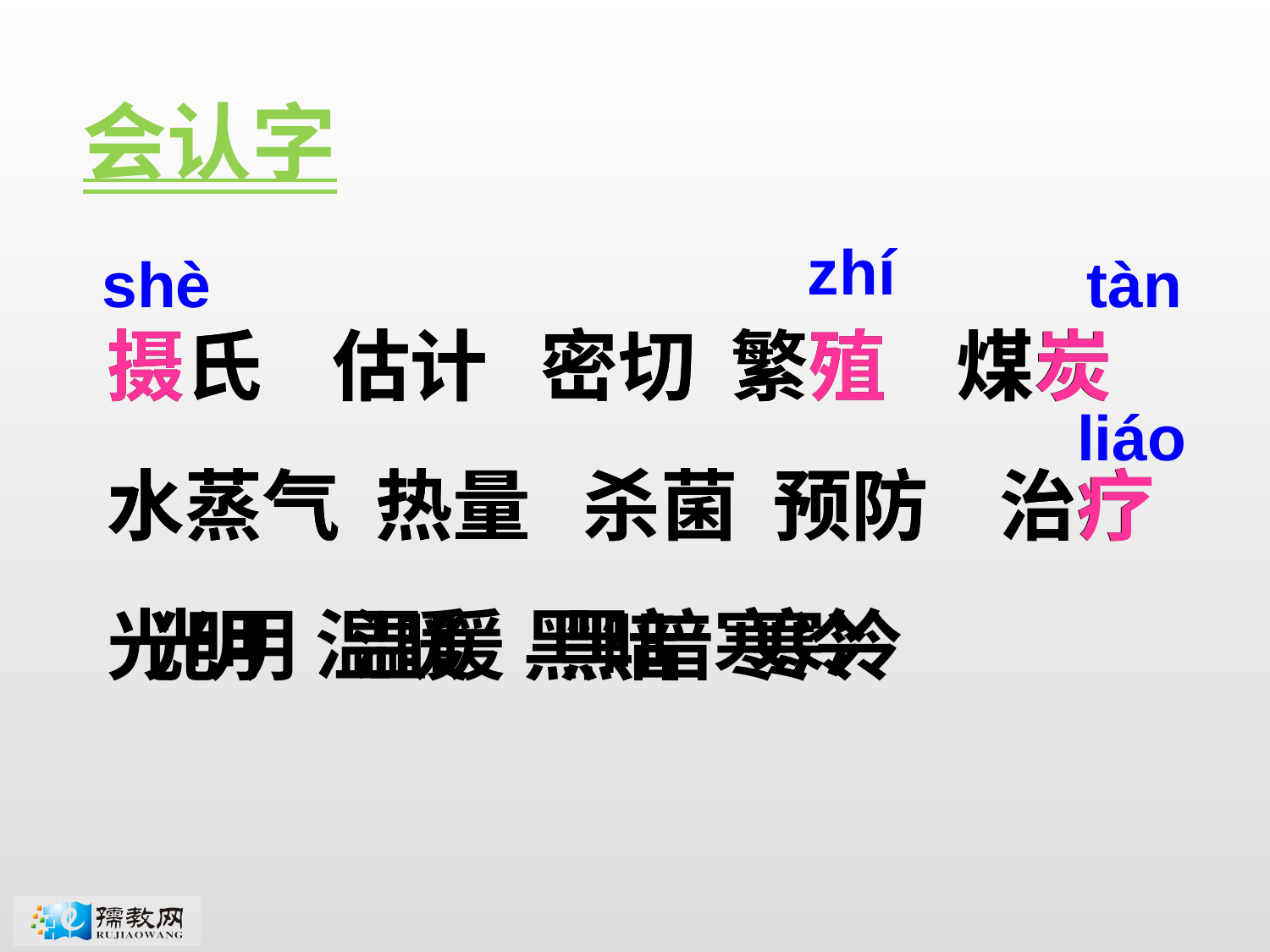

会认字
zhí
tàn
shè
摄氏    估计   密切  繁殖    煤炭  水蒸气  热量   杀菌  预防    治疗   光明   温暖   黑暗  寒冷
摄氏    估计   密切  繁殖    煤炭  水蒸气  热量   杀菌  预防    治疗   光明   温暖   黑暗  寒冷
liáo